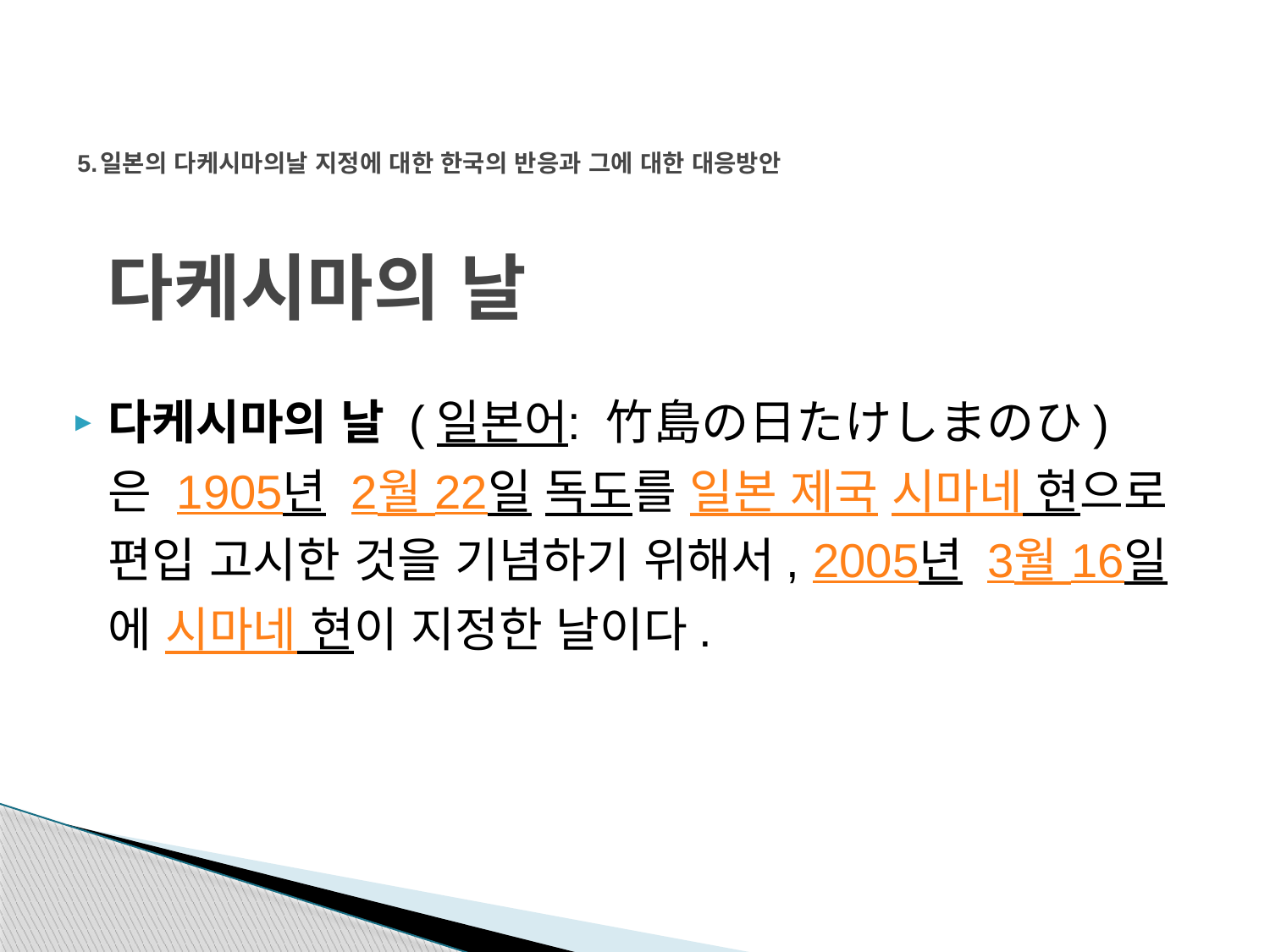

# 5.일본의 다케시마의날 지정에 대한 한국의 반응과 그에 대한 대응방안
다케시마의 날
다케시마의 날 (일본어: 竹島の日たけしまのひ) 은 1905년 2월 22일 독도를 일본 제국 시마네 현으로 편입 고시한 것을 기념하기 위해서, 2005년 3월 16일에 시마네 현이 지정한 날이다.